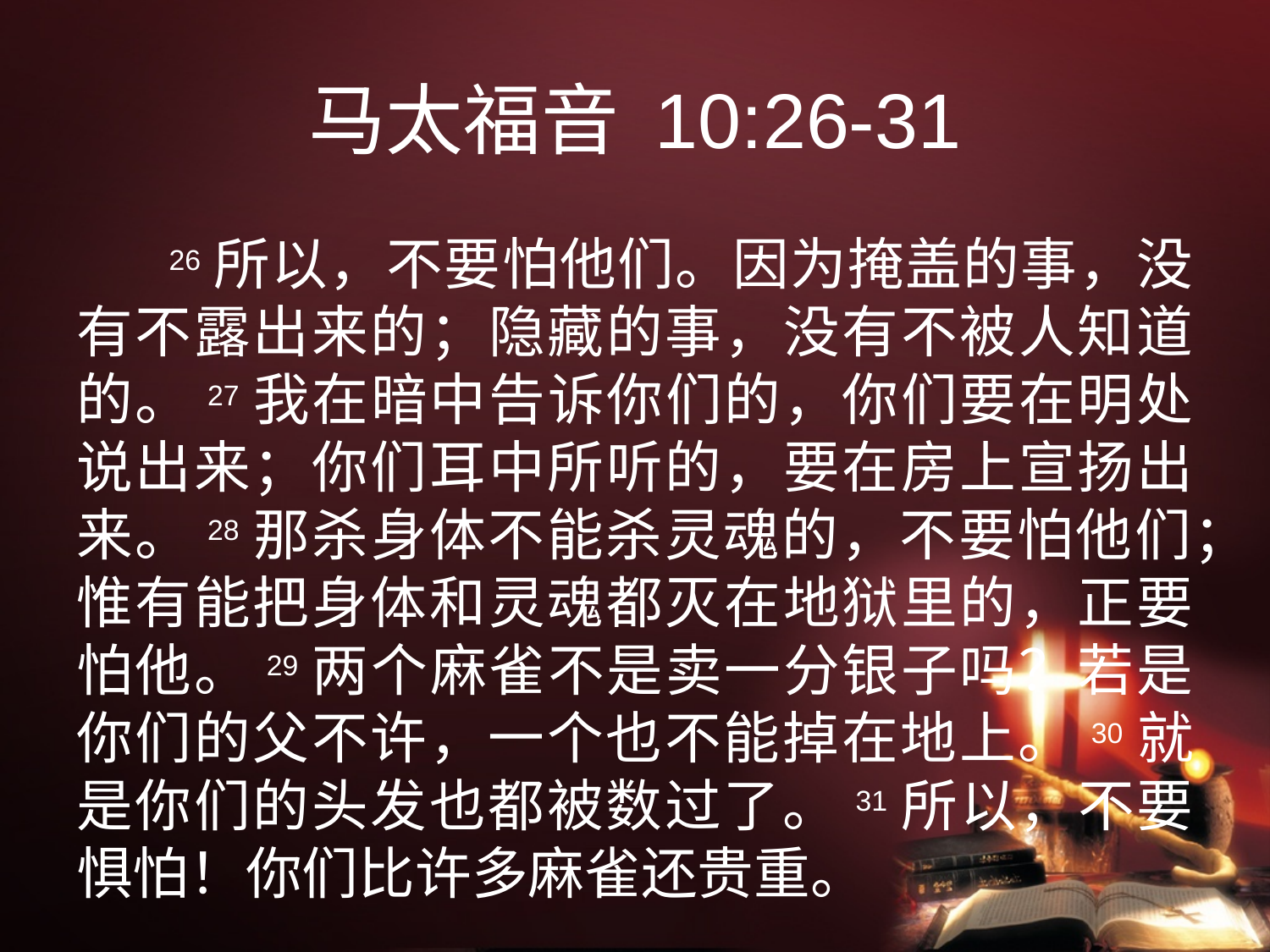

# 马太福音 10:26-31
          26所以，不要怕他们。因为掩盖的事，没有不露出来的；隐藏的事，没有不被人知道的。27我在暗中告诉你们的，你们要在明处说出来；你们耳中所听的，要在房上宣扬出来。28那杀身体不能杀灵魂的，不要怕他们；惟有能把身体和灵魂都灭在地狱里的，正要怕他。29两个麻雀不是卖一分银子吗？若是你们的父不许，一个也不能掉在地上。30就是你们的头发也都被数过了。31所以，不要惧怕！你们比许多麻雀还贵重。